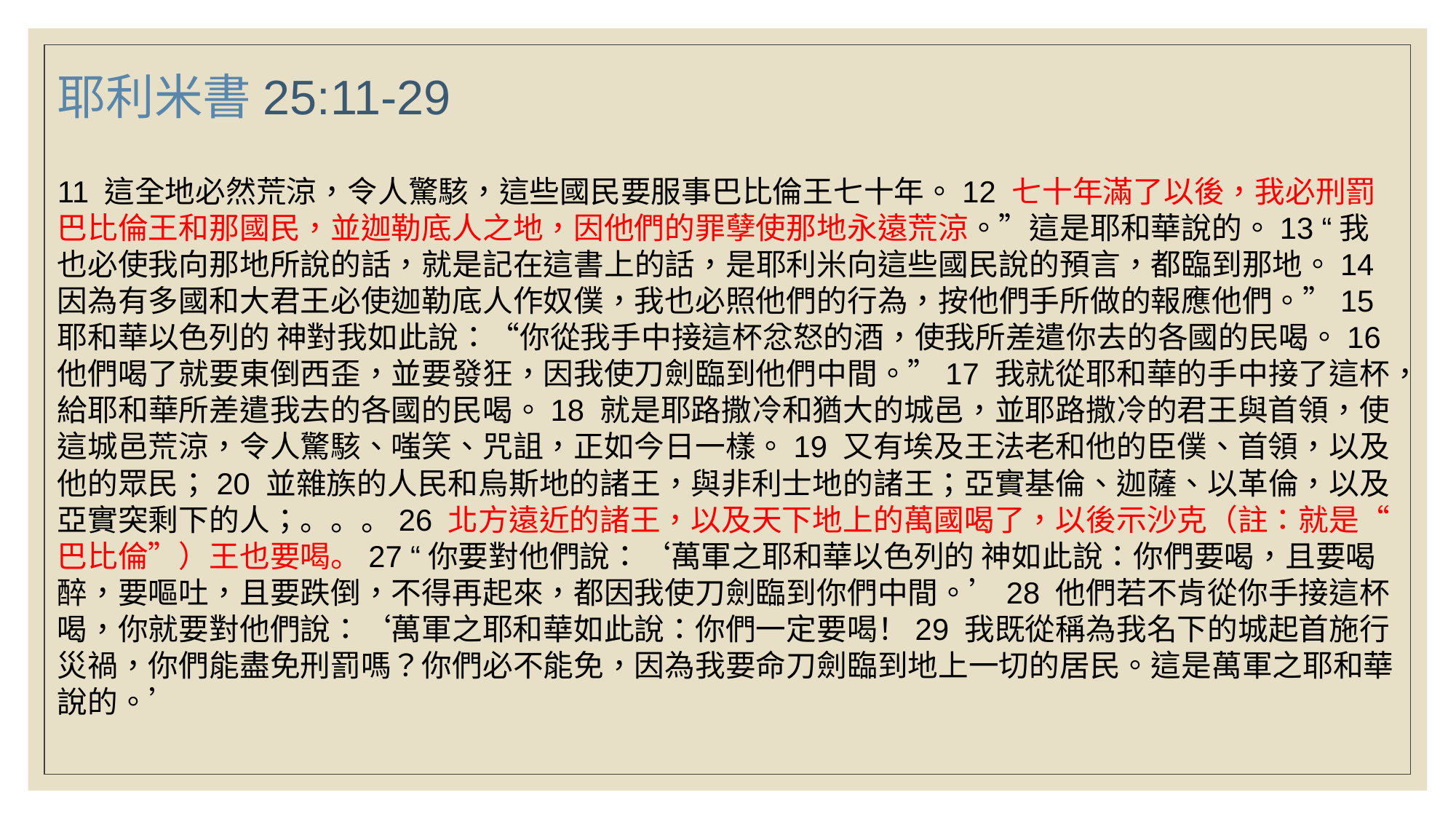

耶利米書25:11-29
11 這全地必然荒涼，令人驚駭，這些國民要服事巴比倫王七十年。12 七十年滿了以後，我必刑罰巴比倫王和那國民，並迦勒底人之地，因他們的罪孽使那地永遠荒涼。”這是耶和華說的。13 “我也必使我向那地所說的話，就是記在這書上的話，是耶利米向這些國民說的預言，都臨到那地。14 因為有多國和大君王必使迦勒底人作奴僕，我也必照他們的行為，按他們手所做的報應他們。”15 耶和華以色列的 神對我如此說：“你從我手中接這杯忿怒的酒，使我所差遣你去的各國的民喝。16 他們喝了就要東倒西歪，並要發狂，因我使刀劍臨到他們中間。”17 我就從耶和華的手中接了這杯，給耶和華所差遣我去的各國的民喝。18 就是耶路撒冷和猶大的城邑，並耶路撒冷的君王與首領，使這城邑荒涼，令人驚駭、嗤笑、咒詛，正如今日一樣。19 又有埃及王法老和他的臣僕、首領，以及他的眾民；20 並雜族的人民和烏斯地的諸王，與非利士地的諸王；亞實基倫、迦薩、以革倫，以及亞實突剩下的人；。。。26 北方遠近的諸王，以及天下地上的萬國喝了，以後示沙克（註：就是“巴比倫”）王也要喝。27 “你要對他們說：‘萬軍之耶和華以色列的 神如此說：你們要喝，且要喝醉，要嘔吐，且要跌倒，不得再起來，都因我使刀劍臨到你們中間。’28 他們若不肯從你手接這杯喝，你就要對他們說：‘萬軍之耶和華如此說：你們一定要喝！29 我既從稱為我名下的城起首施行災禍，你們能盡免刑罰嗎？你們必不能免，因為我要命刀劍臨到地上一切的居民。這是萬軍之耶和華說的。’